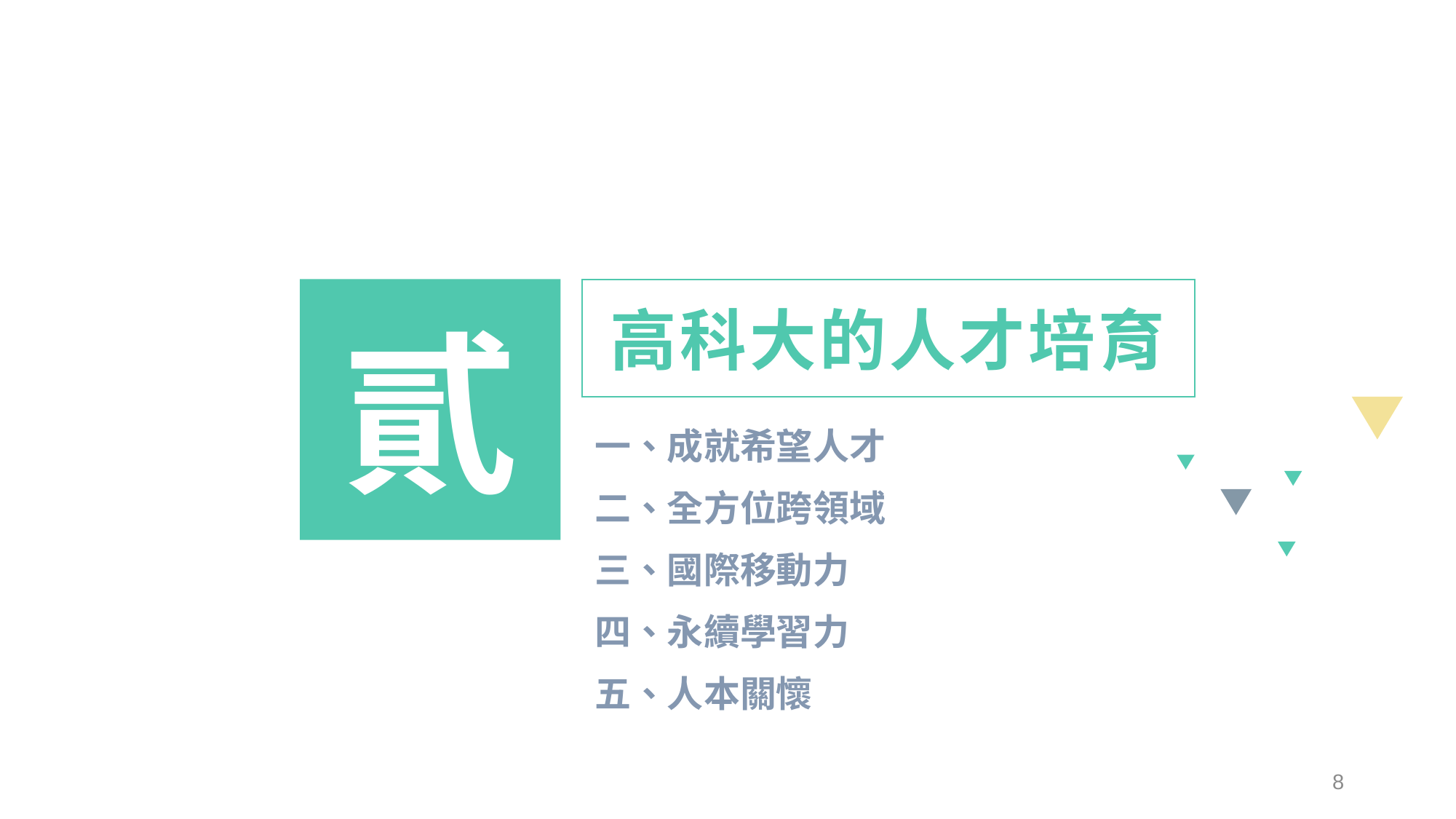

貳
高科大的人才培育

一、成就希望人才
二、全方位跨領域
三、國際移動力
四、永續學習力
五、人本關懷
8